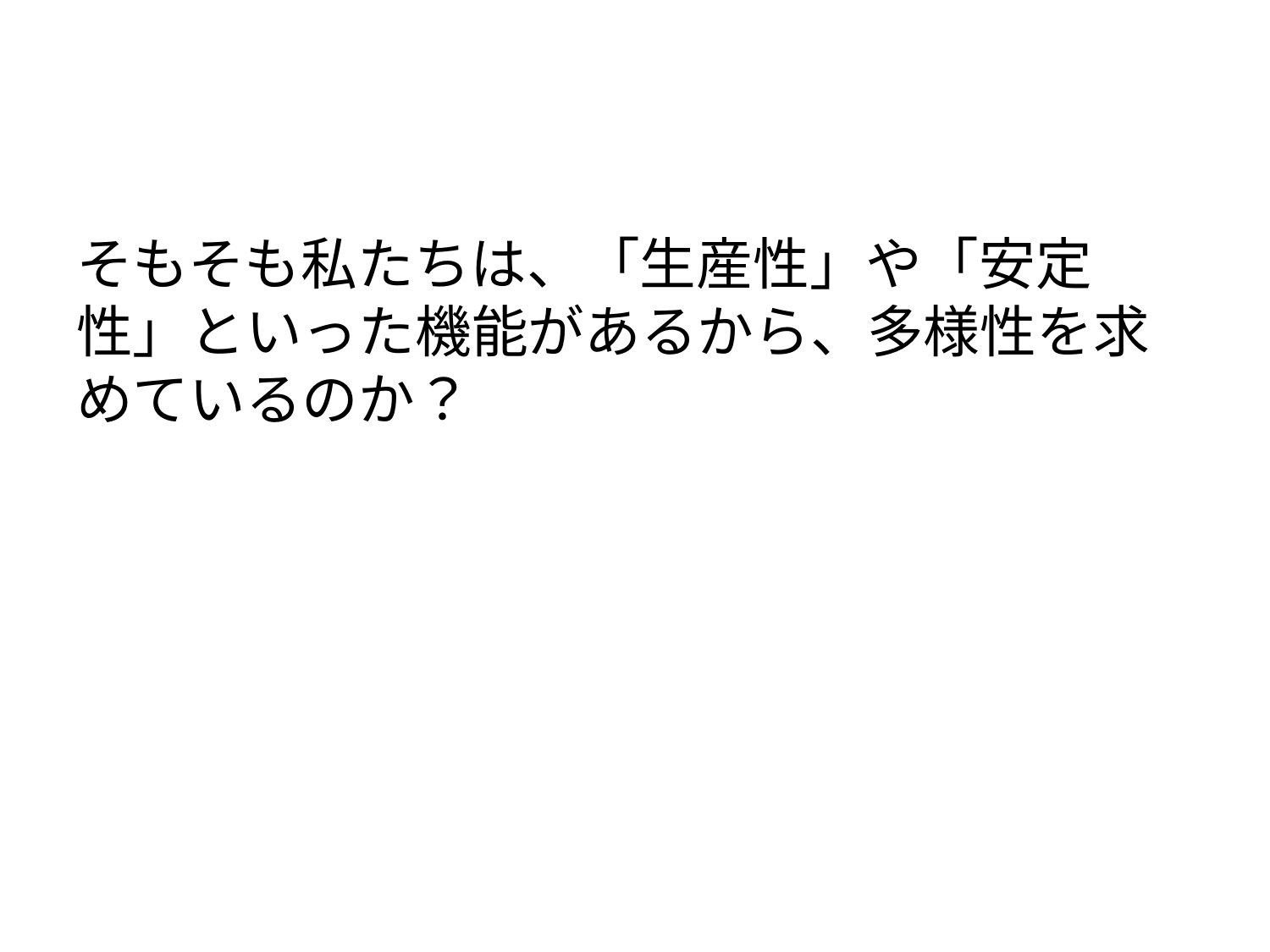

そもそも私たちは、「生産性」や「安定性」といった機能があるから、多様性を求めているのか？